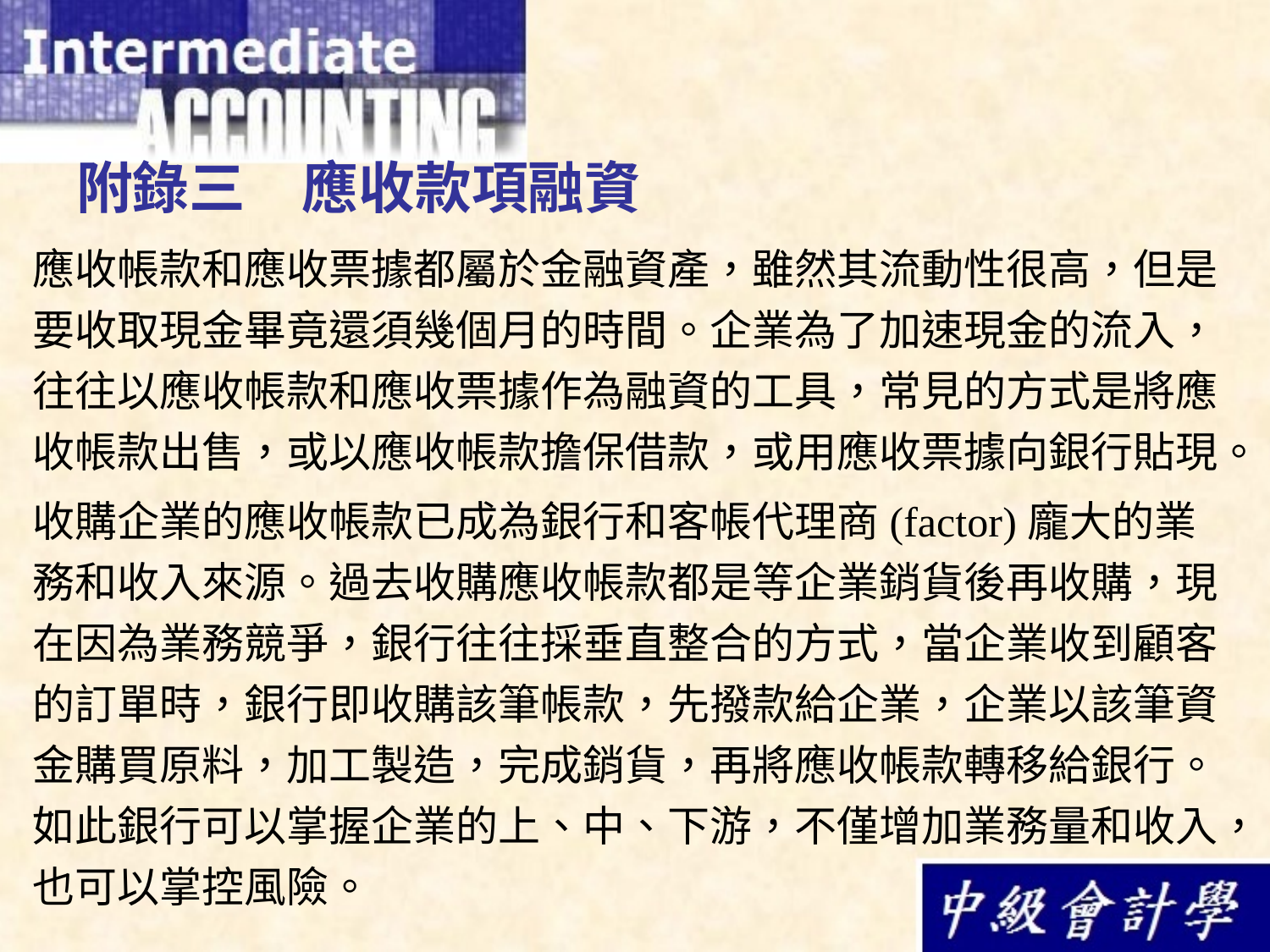

# 附錄三　應收款項融資
應收帳款和應收票據都屬於金融資產，雖然其流動性很高，但是要收取現金畢竟還須幾個月的時間。企業為了加速現金的流入，往往以應收帳款和應收票據作為融資的工具，常見的方式是將應收帳款出售，或以應收帳款擔保借款，或用應收票據向銀行貼現。
收購企業的應收帳款已成為銀行和客帳代理商(factor)龐大的業務和收入來源。過去收購應收帳款都是等企業銷貨後再收購，現在因為業務競爭，銀行往往採垂直整合的方式，當企業收到顧客的訂單時，銀行即收購該筆帳款，先撥款給企業，企業以該筆資金購買原料，加工製造，完成銷貨，再將應收帳款轉移給銀行。如此銀行可以掌握企業的上、中、下游，不僅增加業務量和收入，也可以掌控風險。